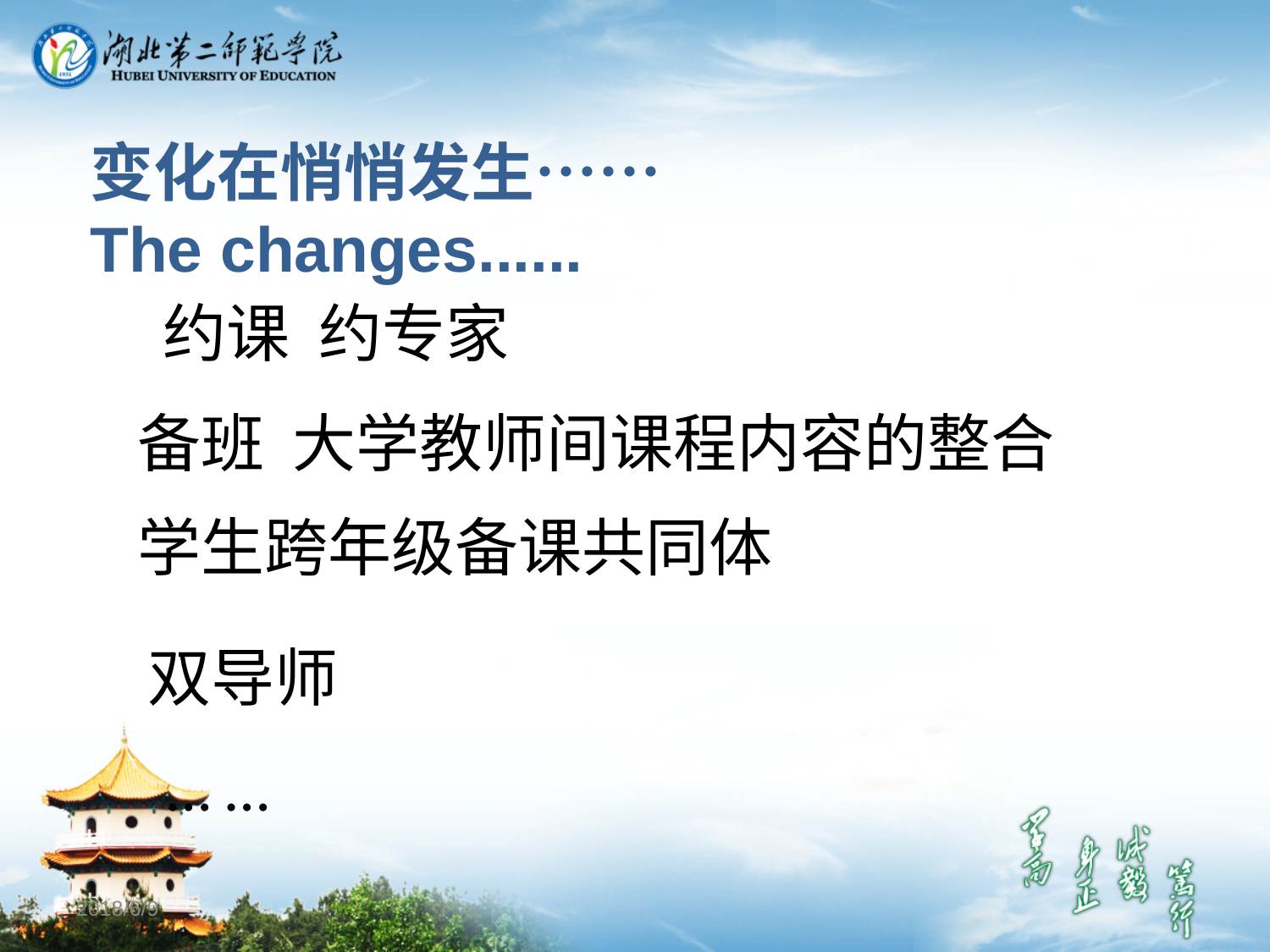

变化在悄悄发生……
The changes......
# 约课  约专家
备班  大学教师间课程内容的整合
学生跨年级备课共同体
双导师
… …
2018/6/9